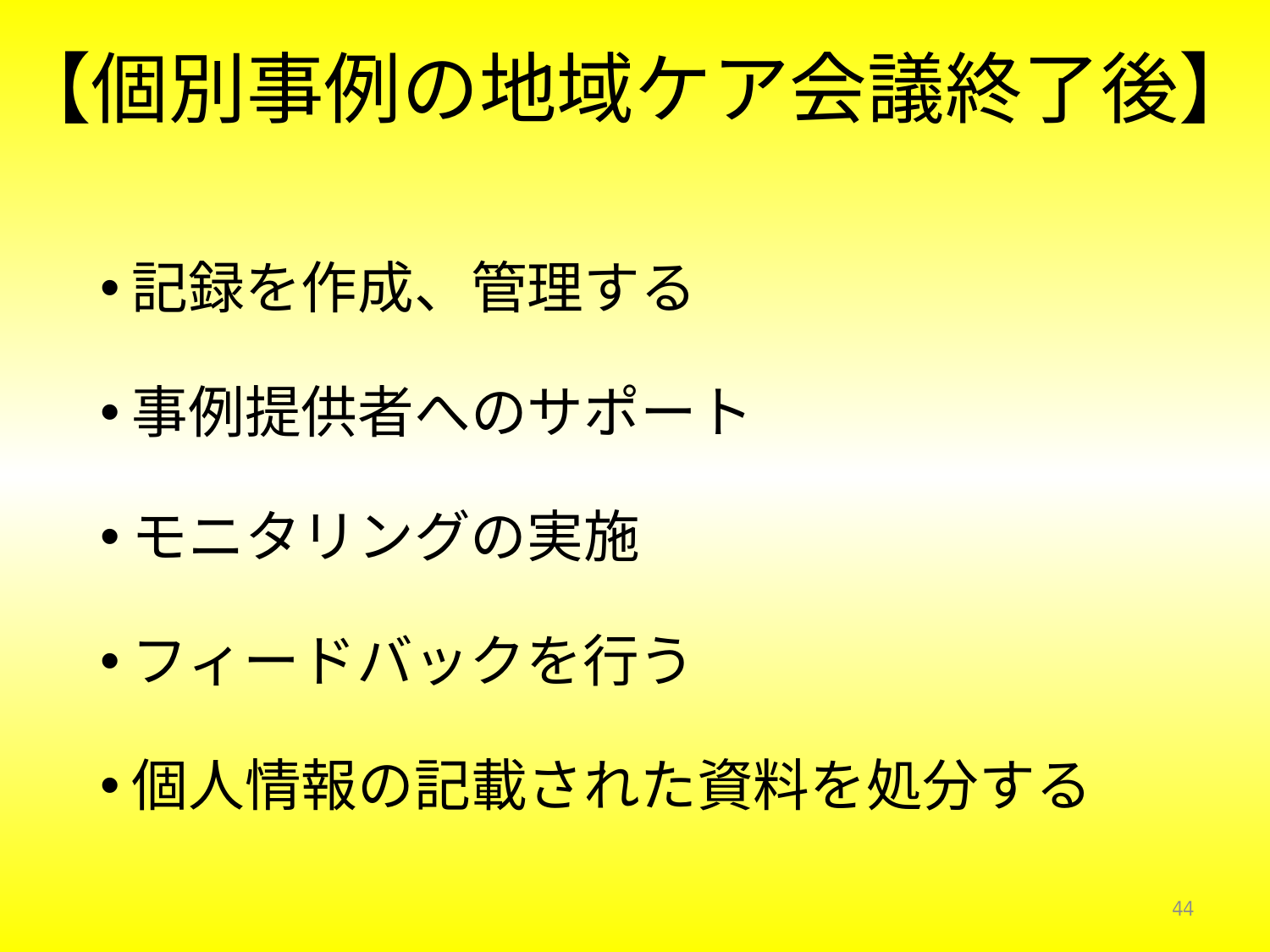

# 【個別事例の地域ケア会議終了後】
記録を作成、管理する
事例提供者へのサポート
モニタリングの実施
フィードバックを行う
個人情報の記載された資料を処分する
44